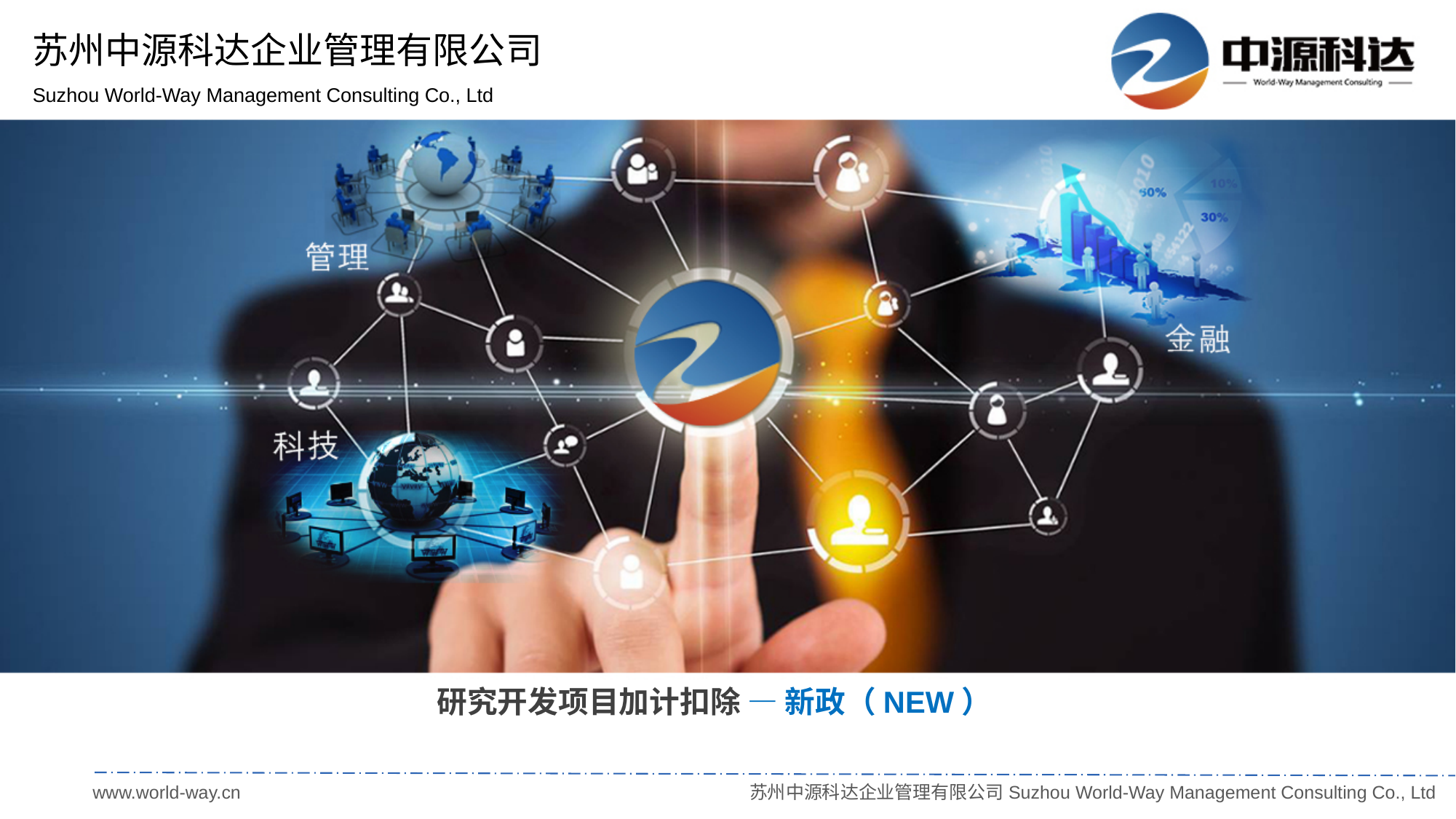

苏州中源科达企业管理有限公司
Suzhou World-Way Management Consulting Co., Ltd
研究开发项目加计扣除 — 新政（NEW）
www.world-way.cn                                                                                                   苏州中源科达企业管理有限公司Suzhou World-Way Management Consulting Co., Ltd